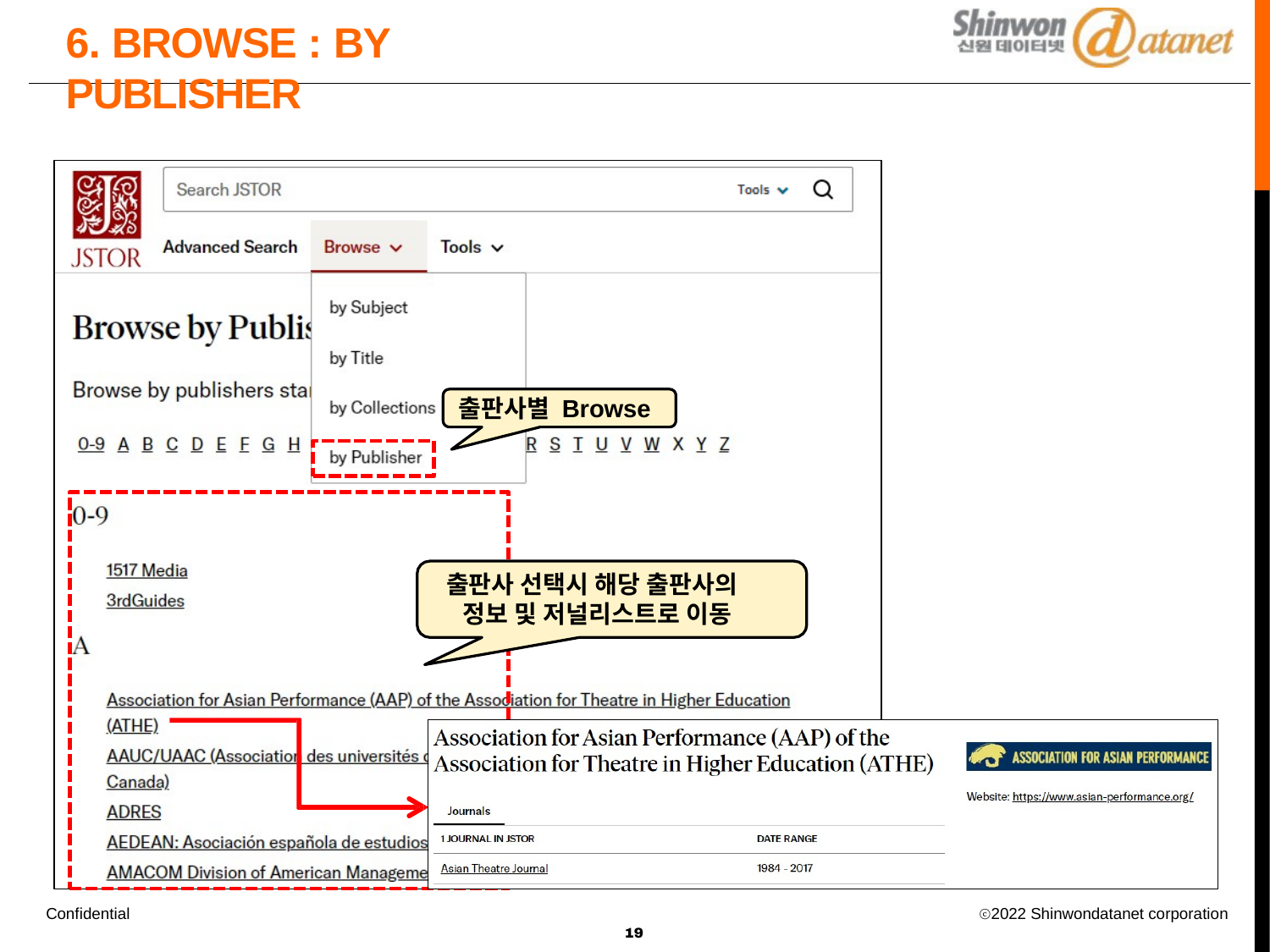

# 6. BROWSE : BY PUBLISHER

출판사별 Browse

출판사 선택시 해당 출판사의  정보 및 저널리스트로 이동

Confidential
ⓒ2022 Shinwondatanet corporation
19